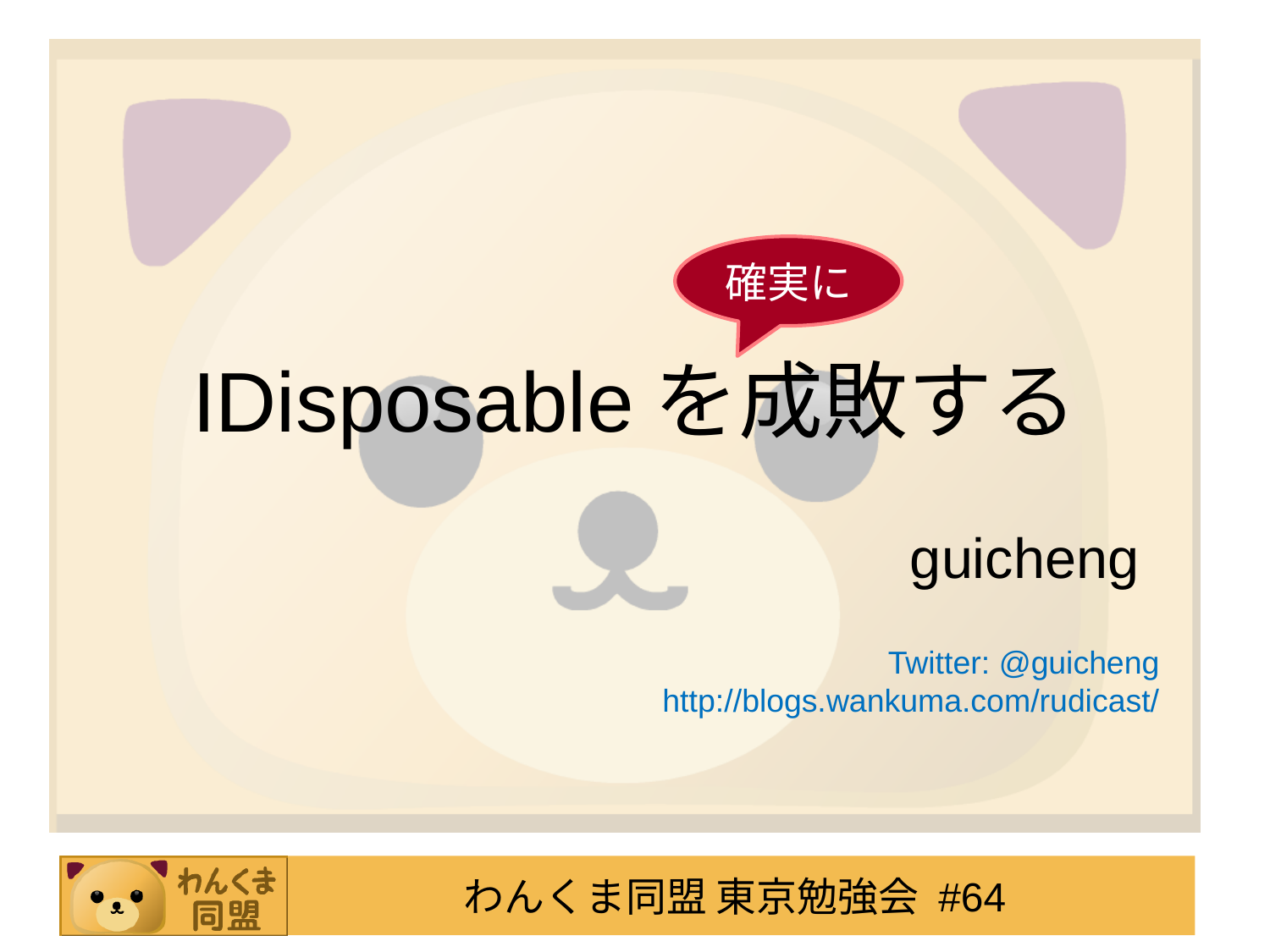

確実に
# IDisposableを成敗する
guicheng
Twitter: @guicheng
http://blogs.wankuma.com/rudicast/